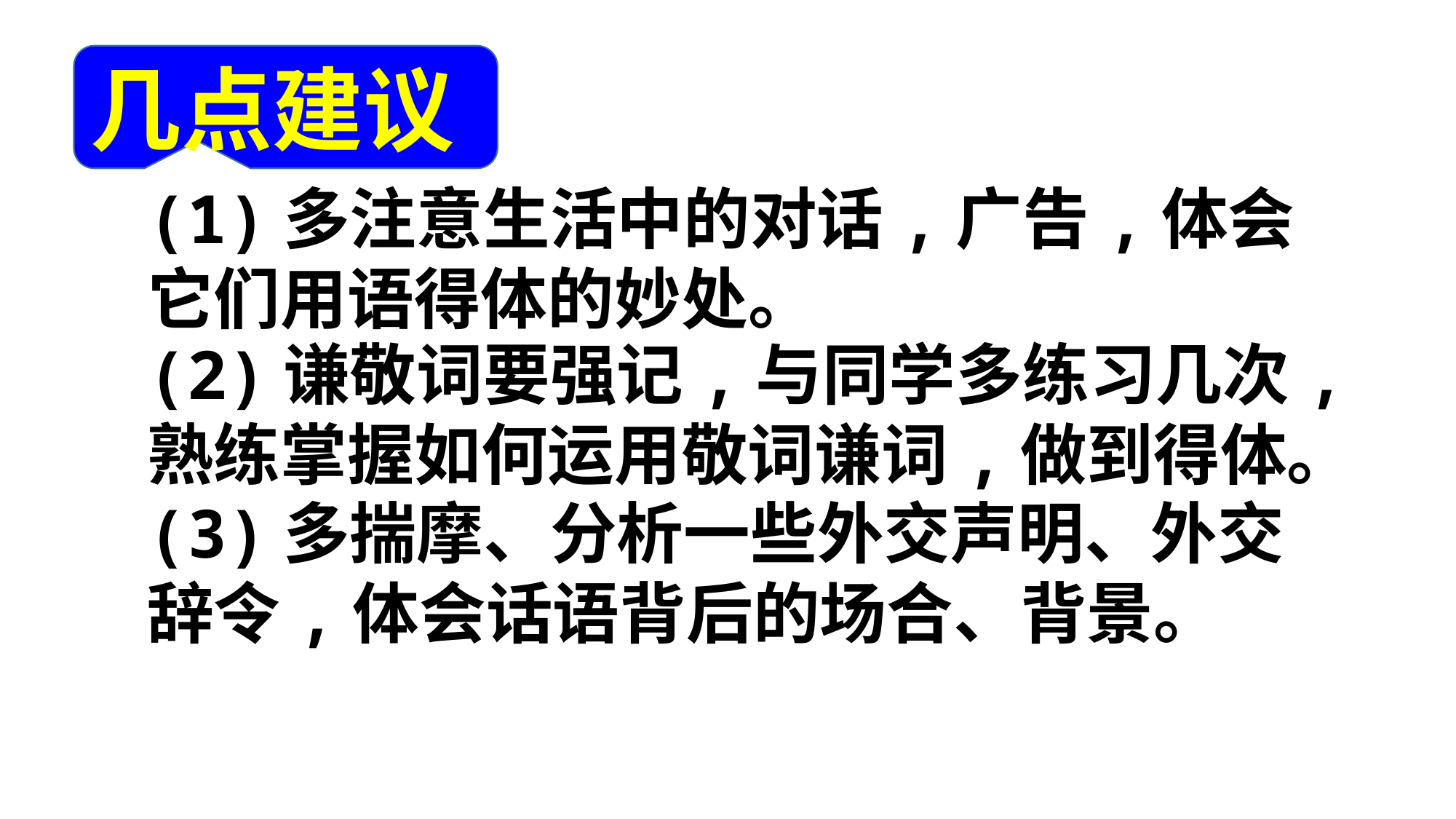

几点建议
(1)多注意生活中的对话,广告,体会它们用语得体的妙处。
(2)谦敬词要强记,与同学多练习几次,熟练掌握如何运用敬词谦词,做到得体。
(3)多揣摩、分析一些外交声明、外交辞令,体会话语背后的场合、背景。